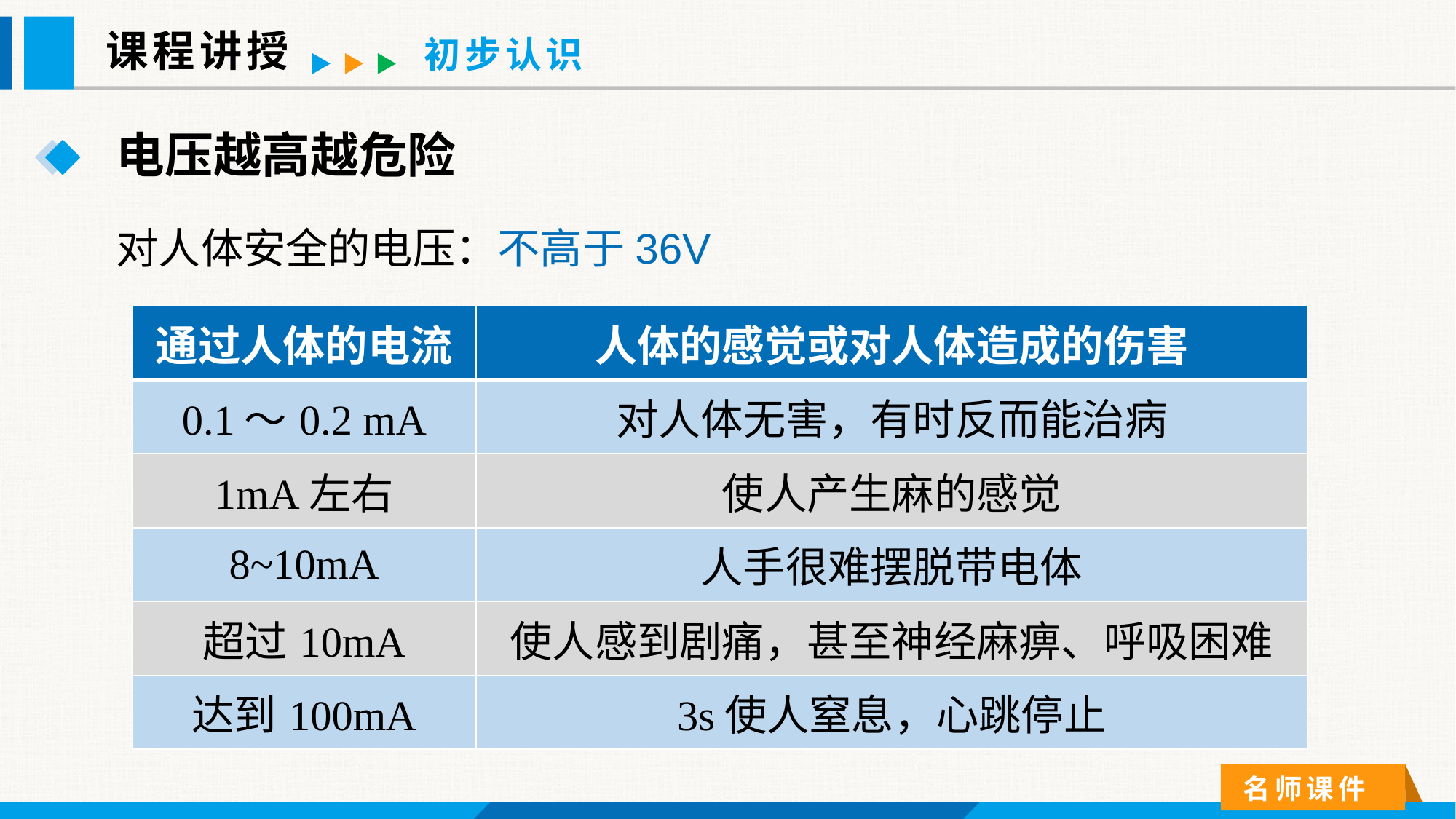

课程讲授
初步认识

电压越高越危险

对人体安全的电压：不高于36V
| 通过人体的电流 | 人体的感觉或对人体造成的伤害 |
| --- | --- |
| 0.1～0.2 mA | 对人体无害，有时反而能治病 |
| 1mA左右 | 使人产生麻的感觉 |
| 8~10mA | 人手很难摆脱带电体 |
| 超过10mA | 使人感到剧痛，甚至神经麻痹、呼吸困难 |
| 达到100mA | 3s使人窒息，心跳停止 |